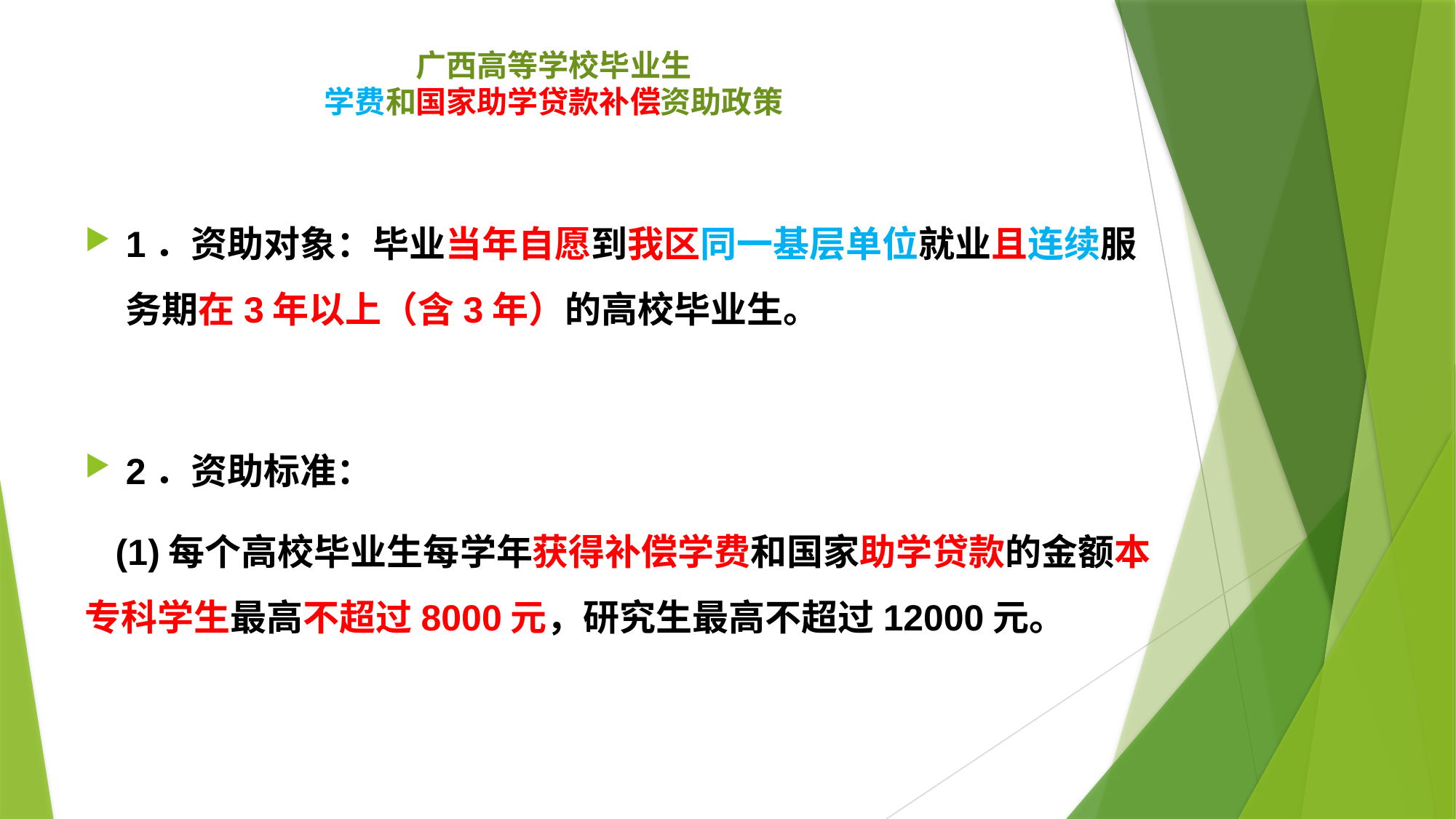

# 广西高等学校毕业生 学费和国家助学贷款补偿资助政策
1．资助对象：毕业当年自愿到我区同一基层单位就业且连续服务期在3年以上（含3年）的高校毕业生。

2．资助标准：
   (1)每个高校毕业生每学年获得补偿学费和国家助学贷款的金额本专科学生最高不超过8000元，研究生最高不超过12000元。